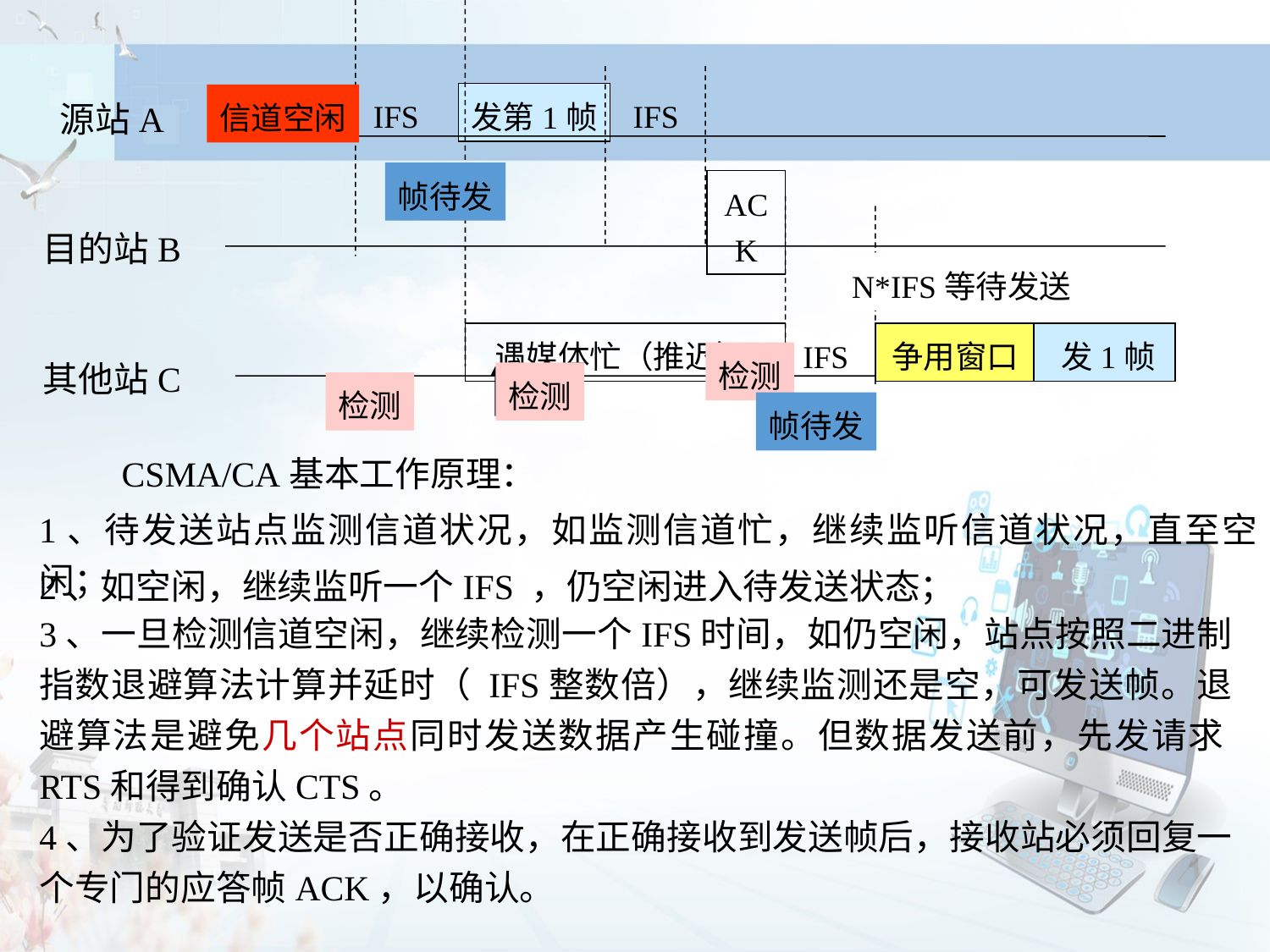

源站A
IFS
IFS
发第1帧
信道空闲

帧待发
ACK

目的站B

N*IFS等待发送
IFS
遇媒体忙（推迟）
争用窗口
 发1帧
其他站C
检测
检测

检测

帧待发
CSMA/CA基本工作原理：
1、待发送站点监测信道状况，如监测信道忙，继续监听信道状况，直至空闲；
2、如空闲，继续监听一个IFS ，仍空闲进入待发送状态；
3、一旦检测信道空闲，继续检测一个IFS时间，如仍空闲，站点按照二进制指数退避算法计算并延时（ IFS整数倍），继续监测还是空，可发送帧。退避算法是避免几个站点同时发送数据产生碰撞。但数据发送前，先发请求RTS和得到确认CTS。
4、为了验证发送是否正确接收，在正确接收到发送帧后，接收站必须回复一个专门的应答帧ACK，以确认。